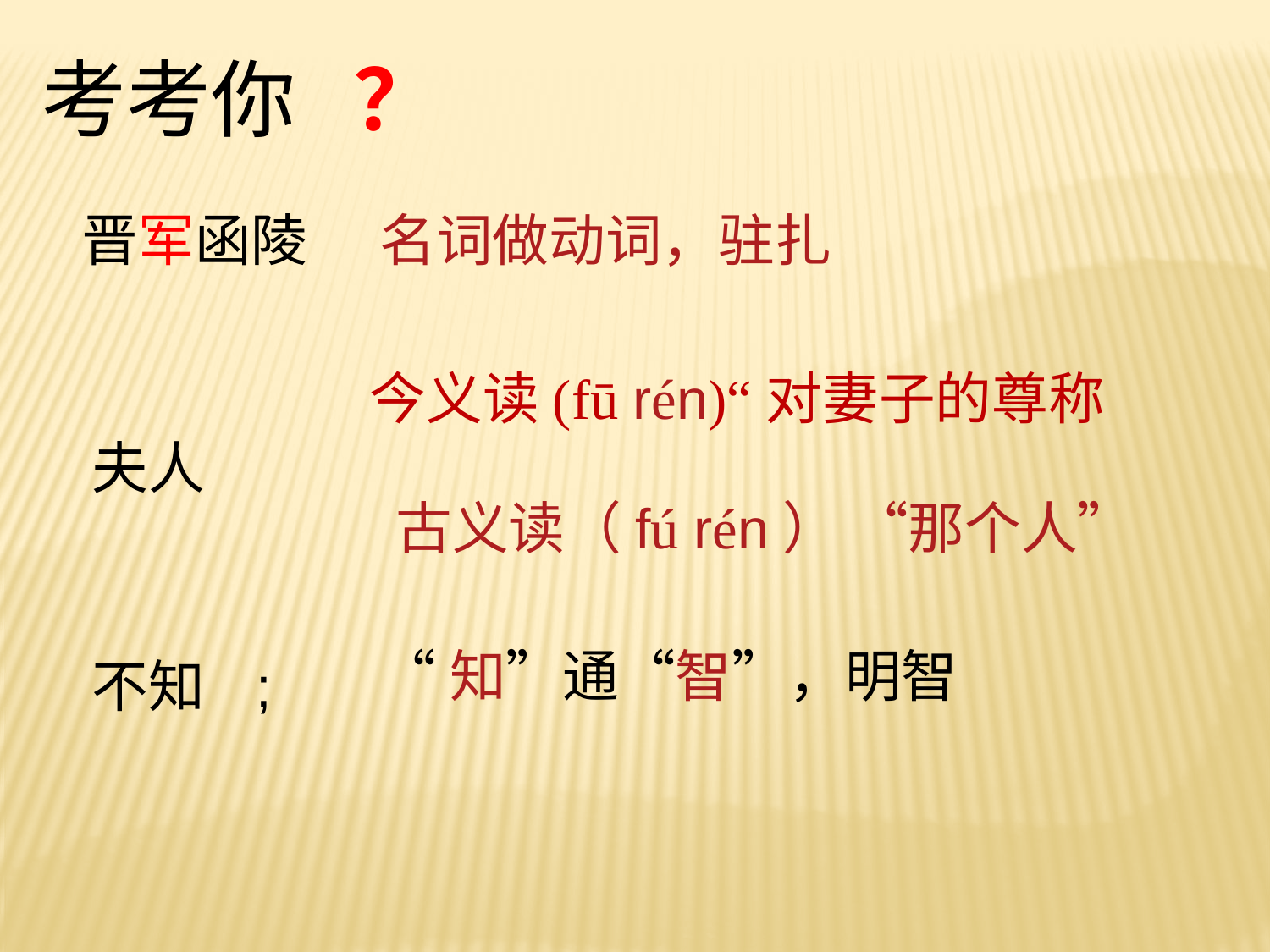

考考你   ？
晋军函陵
名词做动词，驻扎
今义读(fū rén)“对妻子的尊称
夫人
 古义读（fú rén） “那个人”
“知”通“智”，明智
不知   ;